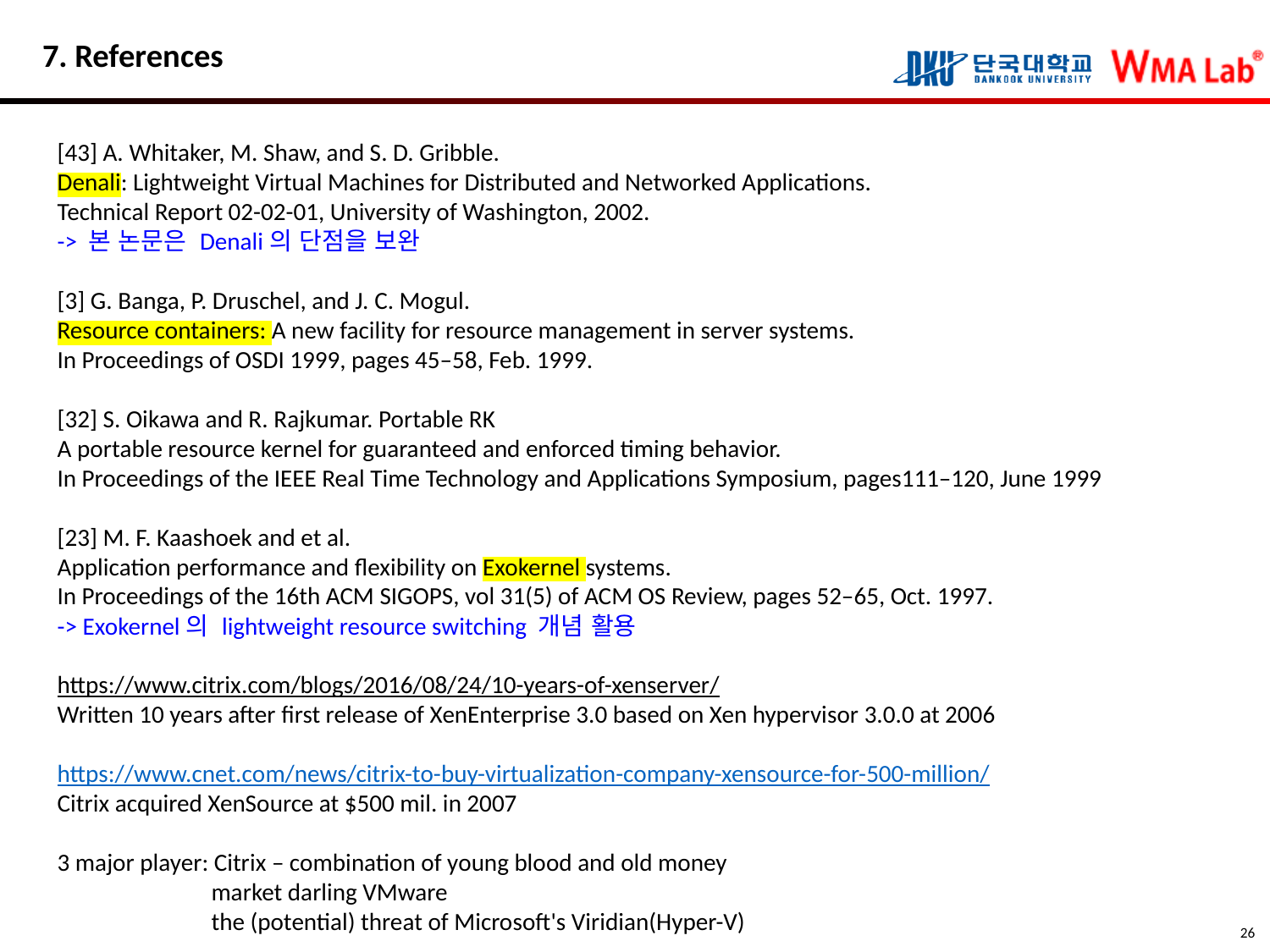

# 7. References
[43] A. Whitaker, M. Shaw, and S. D. Gribble.
Denali: Lightweight Virtual Machines for Distributed and Networked Applications.
Technical Report 02-02-01, University of Washington, 2002.
-> 본 논문은 Denali의 단점을 보완

[3] G. Banga, P. Druschel, and J. C. Mogul.
Resource containers: A new facility for resource management in server systems.
In Proceedings of OSDI 1999, pages 45–58, Feb. 1999.

[32] S. Oikawa and R. Rajkumar. Portable RK
A portable resource kernel for guaranteed and enforced timing behavior.
In Proceedings of the IEEE Real Time Technology and Applications Symposium, pages111–120, June 1999

[23] M. F. Kaashoek and et al.
Application performance and flexibility on Exokernel systems.
In Proceedings of the 16th ACM SIGOPS, vol 31(5) of ACM OS Review, pages 52–65, Oct. 1997.
-> Exokernel의 lightweight resource switching 개념 활용

https://www.citrix.com/blogs/2016/08/24/10-years-of-xenserver/
Written 10 years after first release of XenEnterprise 3.0 based on Xen hypervisor 3.0.0 at 2006

https://www.cnet.com/news/citrix-to-buy-virtualization-company-xensource-for-500-million/
Citrix acquired XenSource at $500 mil. in 2007

3 major player: Citrix – combination of young blood and old money
                            market darling VMware
                            the (potential) threat of Microsoft's Viridian(Hyper-V)